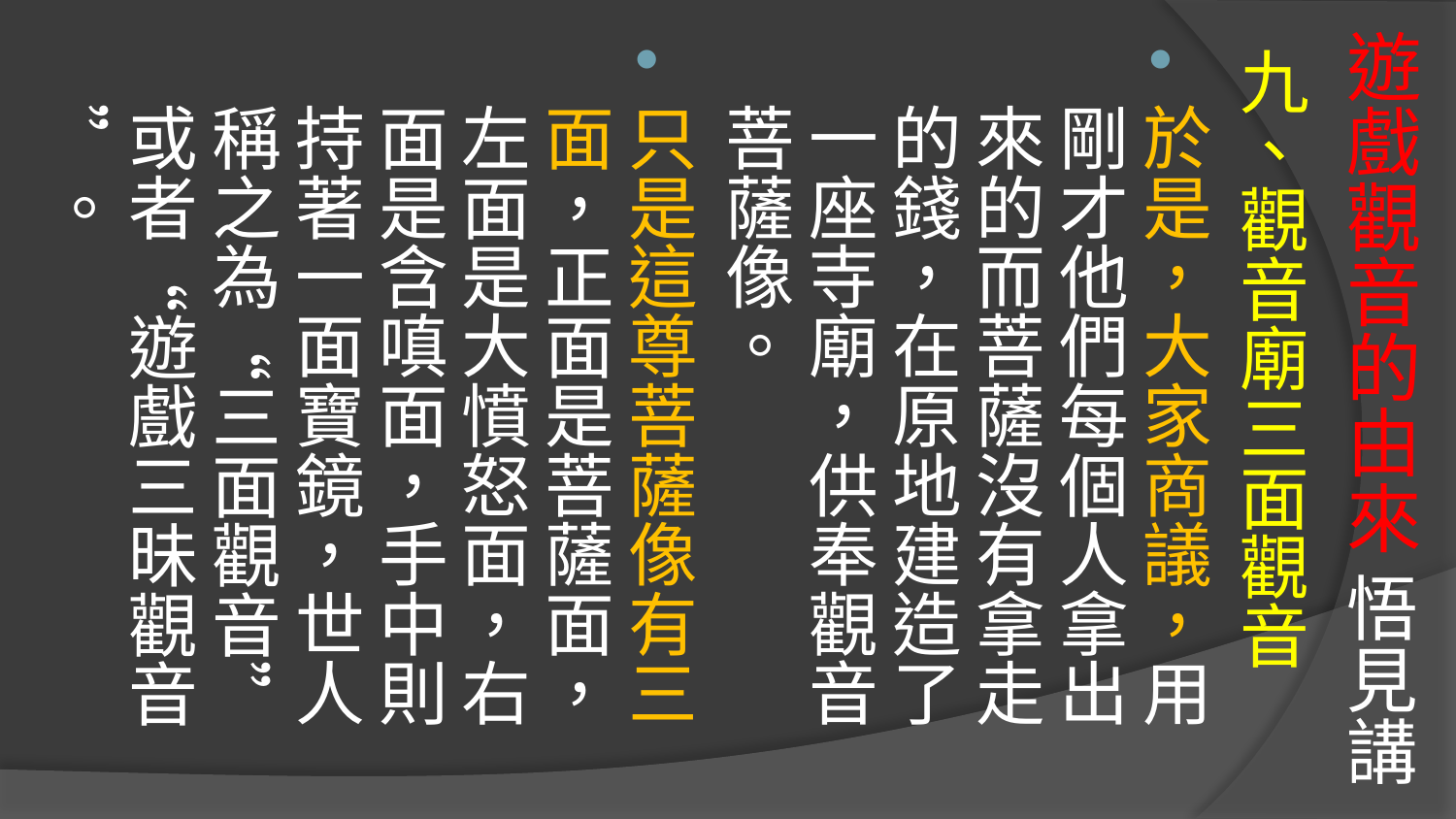

# 遊戲觀音的由來 悟見講
九、觀音廟三面觀音
於是，大家商議，用剛才他們每個人拿出來的而菩薩沒有拿走的錢，在原地建造了一座寺廟，供奉觀音菩薩像。
只是這尊菩薩像有三面，正面是菩薩面，左面是大憤怒面，右面是含嗔面，手中則持著一面寶鏡，世人稱之為“三面觀音”或者“遊戲三昧觀音”。